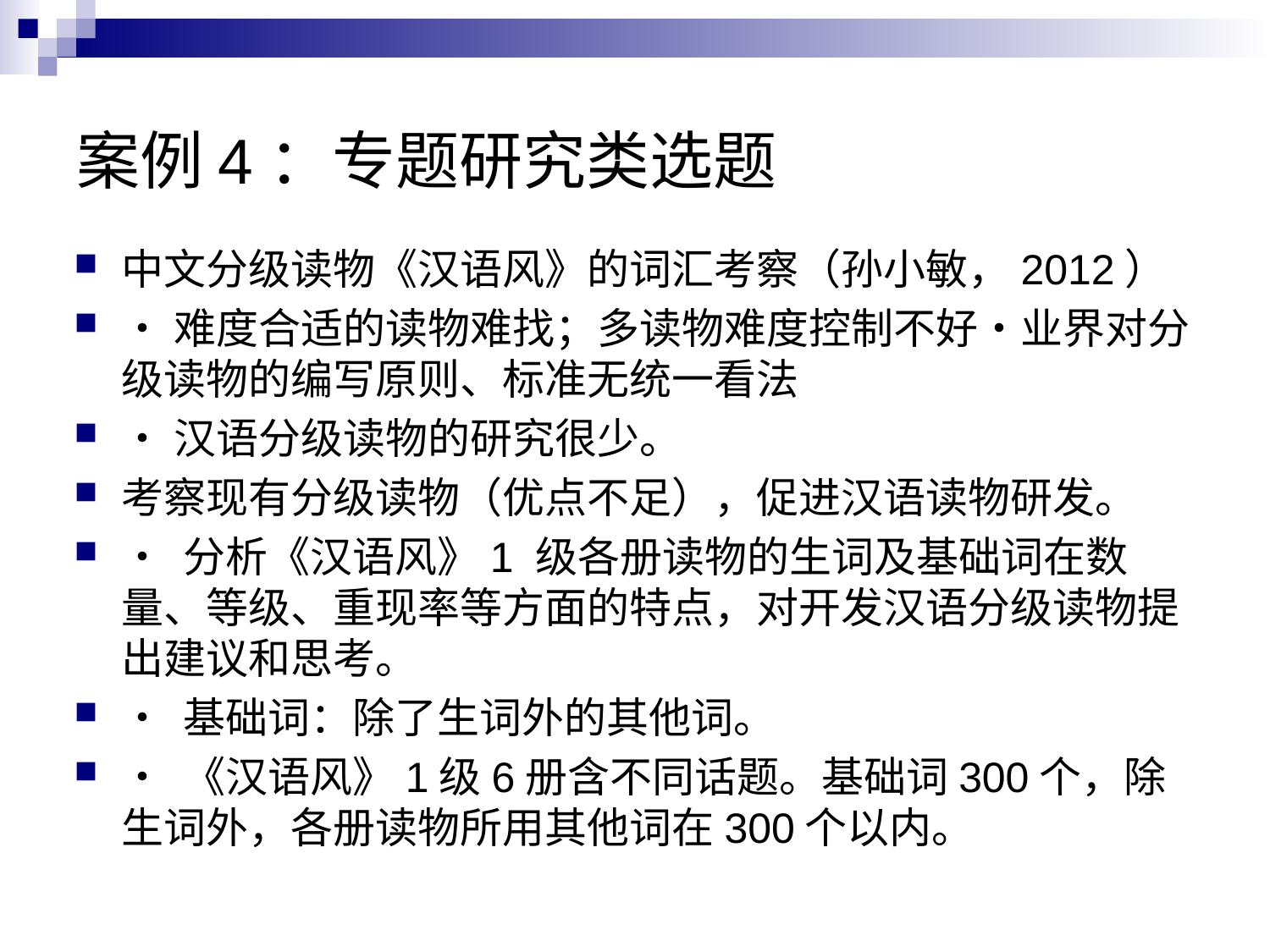

# 案例4：专题研究类选题
中文分级读物《汉语风》的词汇考察（孙小敏，2012）
•难度合适的读物难找；多读物难度控制不好•业界对分级读物的编写原则、标准无统一看法
•汉语分级读物的研究很少。
考察现有分级读物（优点不足），促进汉语读物研发。
• 分析《汉语风》1 级各册读物的生词及基础词在数量、等级、重现率等方面的特点，对开发汉语分级读物提出建议和思考。
• 基础词：除了生词外的其他词。
• 《汉语风》1级6册含不同话题。基础词300个，除生词外，各册读物所用其他词在300个以内。